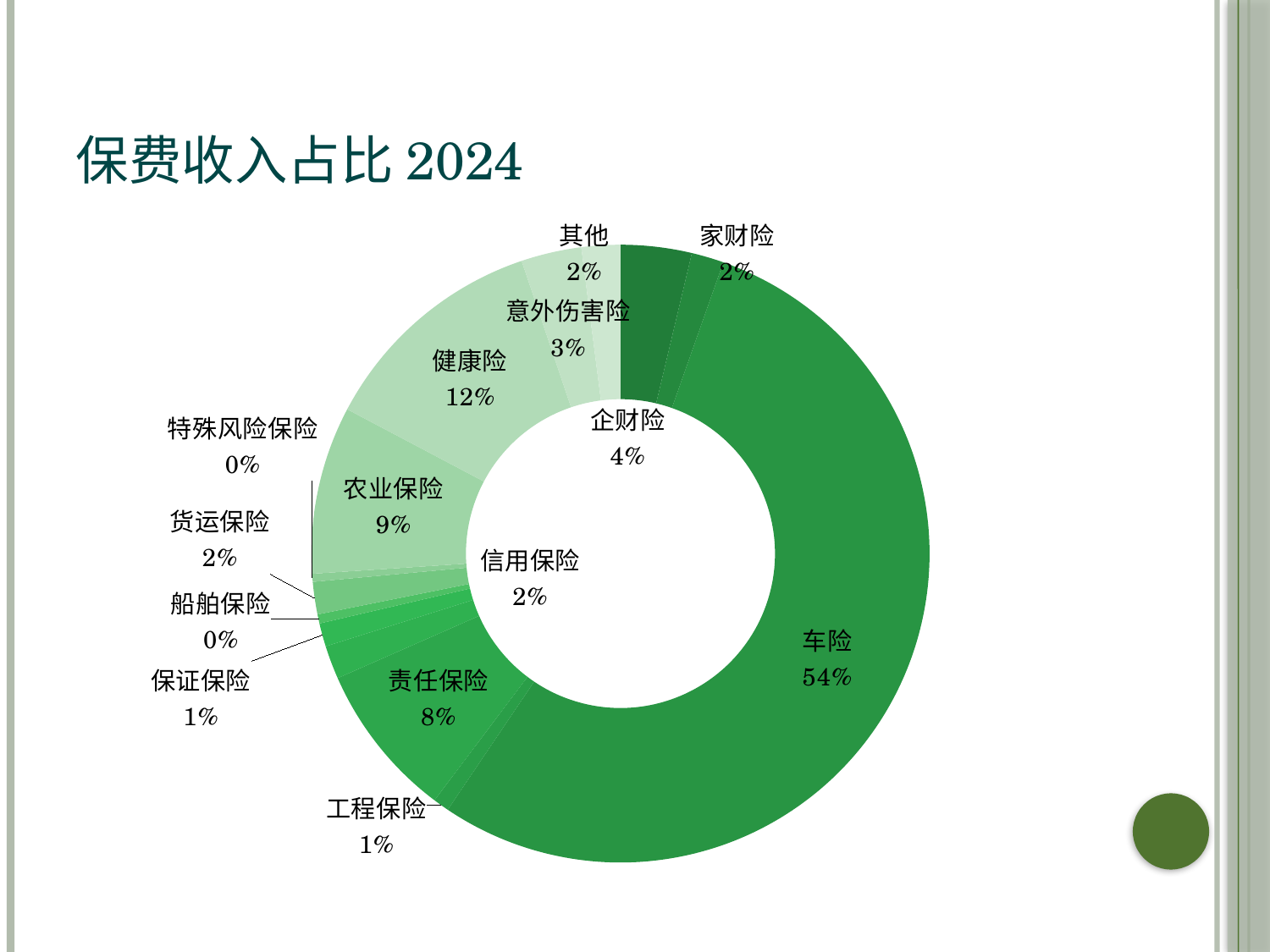

# 保费收入占比2024

### Chart

| Category |  |
|---|---|
| 企财险 | 0.0371207192287218 |
| 家财险 | 0.0168924114272195 |
| 车险 | 0.540427042053587 |
| 工程保险 | 0.00840480274442539 |
| 责任保险 | 0.0811498196013486 |
| 信用保险 | 0.0175252853847519 |
| 保证保险 | 0.0122020464896197 |
| 船舶保险 | 0.00476725616608505 |
| 货运保险 | 0.0169633879458213 |
| 特殊风险保险 | 0.00419352930738747 |
| 农业保险 | 0.0877742946708464 |
| 健康险 | 0.120837522919501 |
| 意外伤害险 | 0.0315845507777843 |
| 其他 | 0.0202578813509197 |